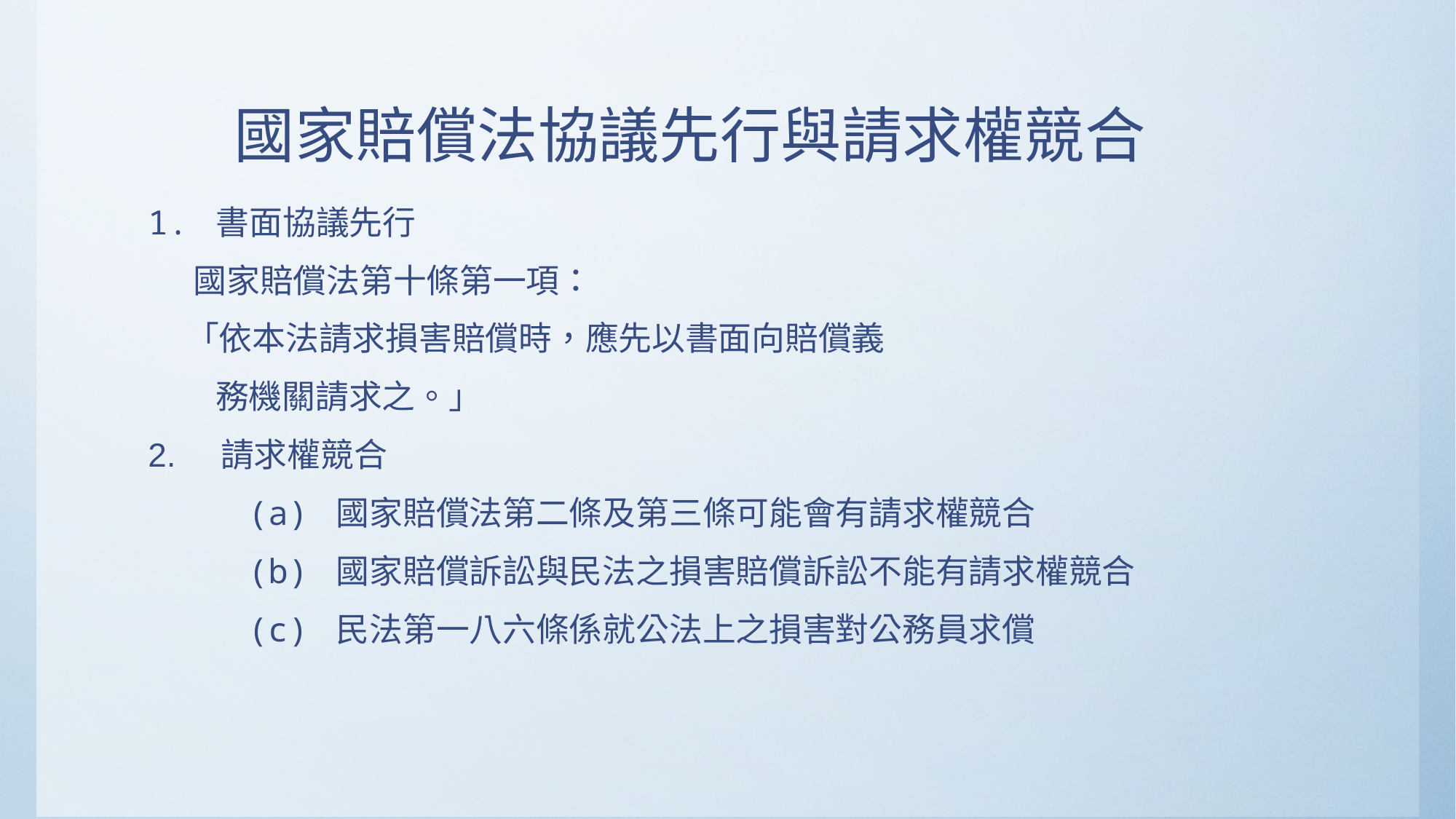

# 國家賠償法協議先行與請求權競合
1. 書面協議先行
     國家賠償法第十條第一項：
    「依本法請求損害賠償時，應先以書面向賠償義
        務機關請求之。」
請求權競合
     (a) 國家賠償法第二條及第三條可能會有請求權競合
     (b) 國家賠償訴訟與民法之損害賠償訴訟不能有請求權競合
     (c) 民法第一八六條係就公法上之損害對公務員求償